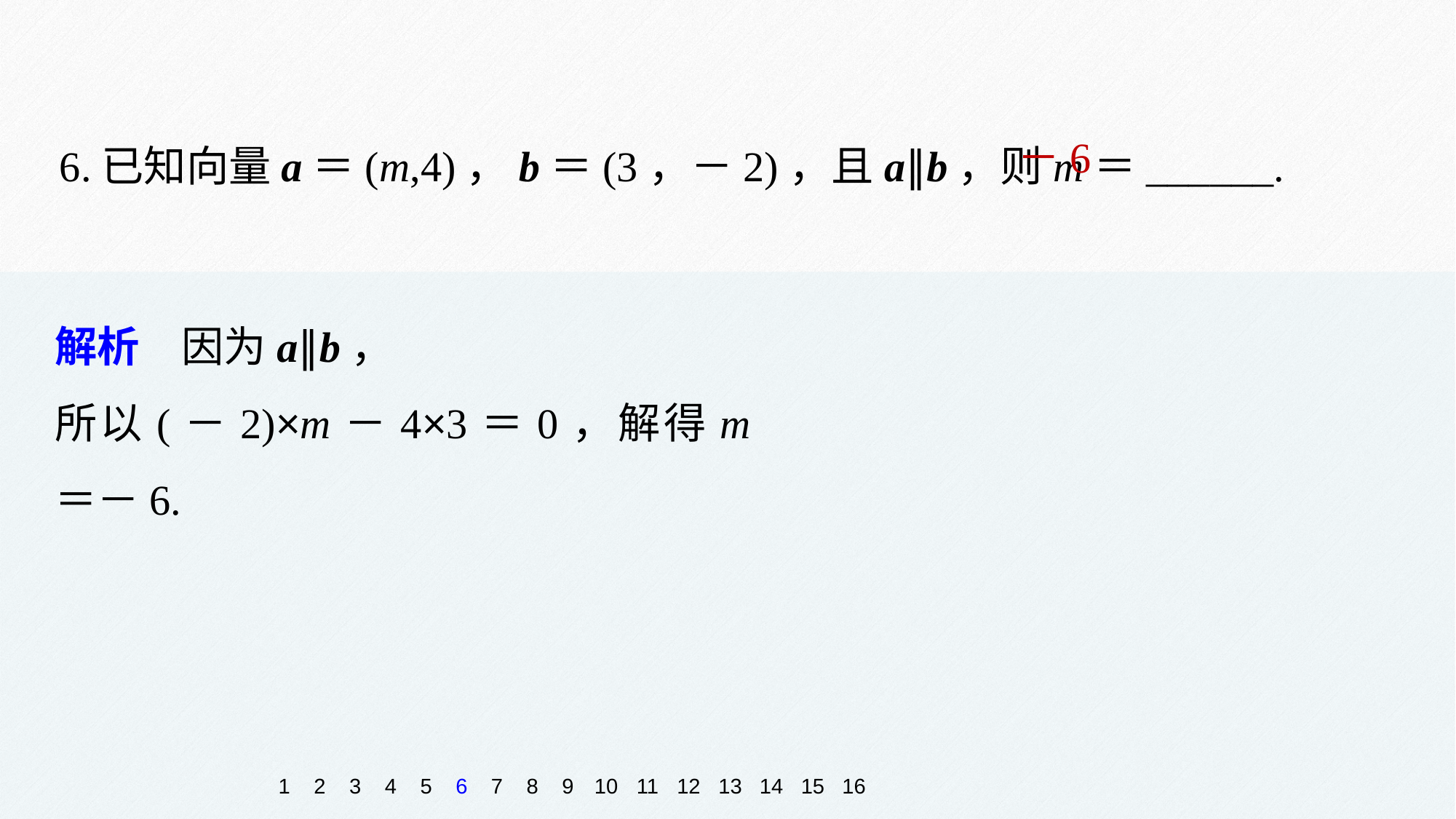

6.已知向量a＝(m,4)，b＝(3，－2)，且a∥b，则m＝______.
－6
解析　因为a∥b，
所以(－2)×m－4×3＝0，解得m＝－6.
1
2
3
4
5
6
7
8
9
10
11
12
13
14
15
16